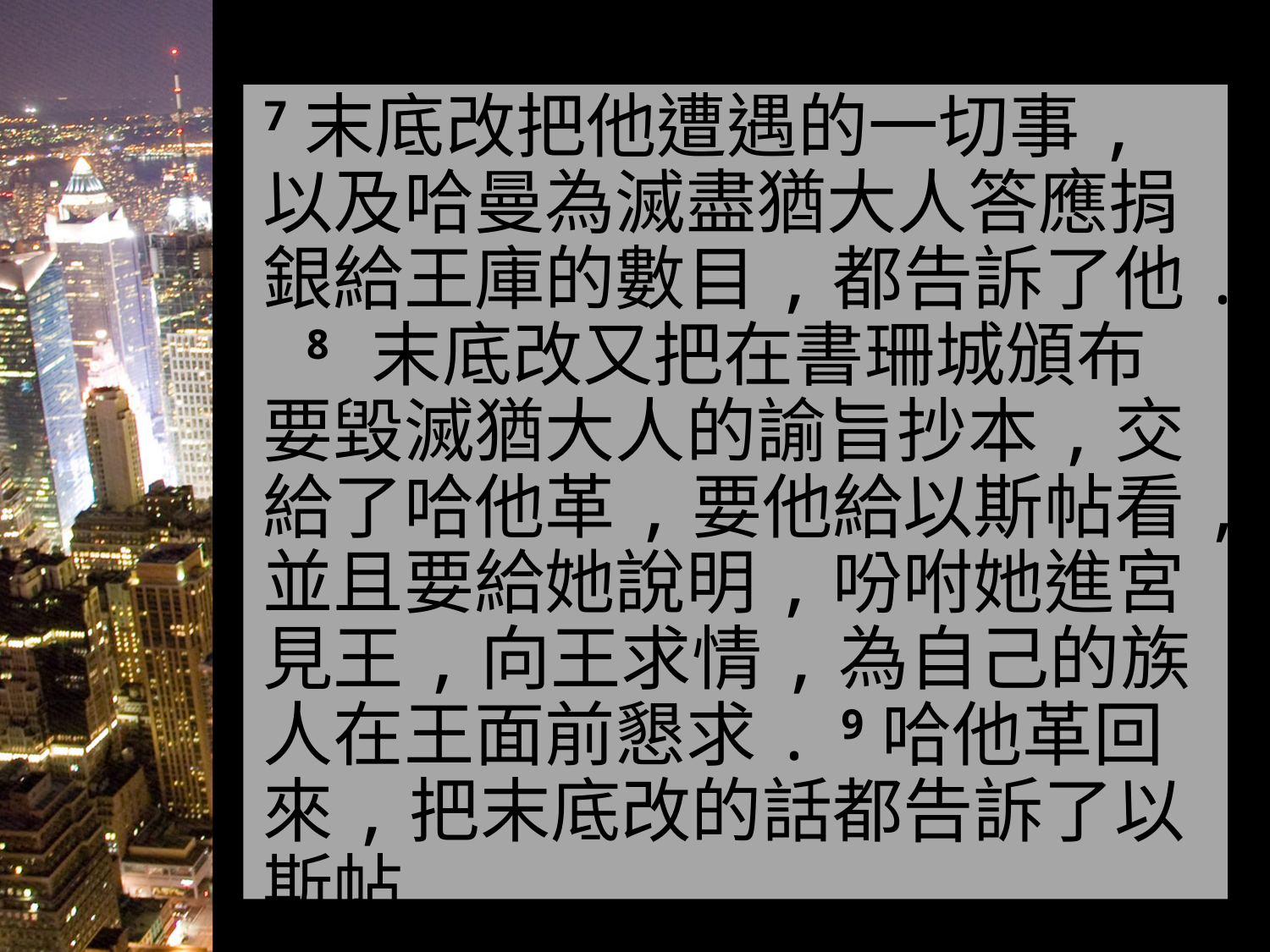

7末底改把他遭遇的一切事,以及哈曼為滅盡猶大人答應捐銀給王庫的數目,都告訴了他. 8 末底改又把在書珊城頒布要毀滅猶大人的諭旨抄本,交給了哈他革,要他給以斯帖看,並且要給她說明,吩咐她進宮見王,向王求情,為自己的族人在王面前懇求. 9哈他革回來,把末底改的話都告訴了以斯帖.